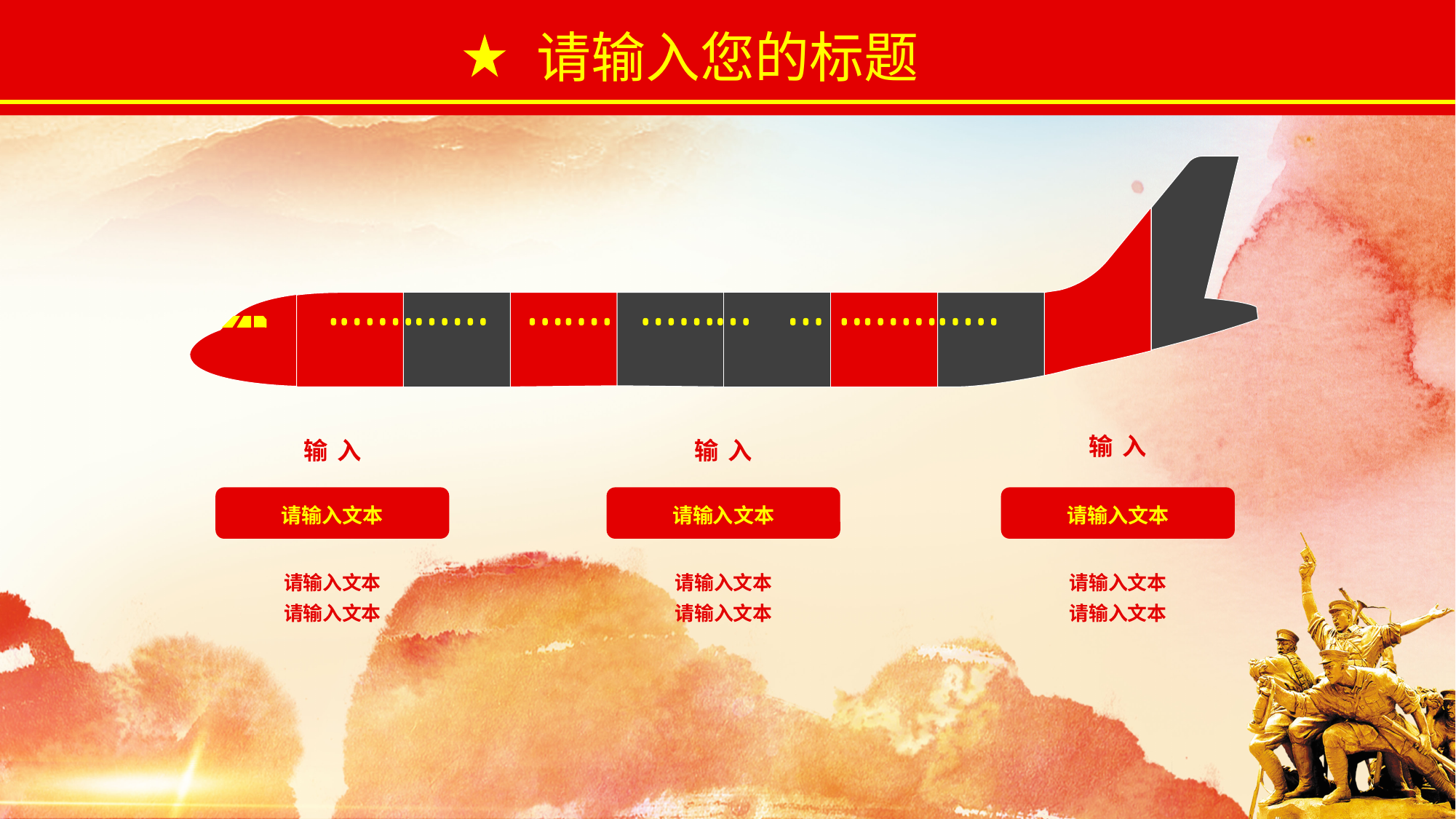

请输入您的标题

输入
输入
输入
请输入文本
请输入文本
请输入文本

请输入文本
请输入文本
请输入文本
请输入文本
请输入文本
请输入文本